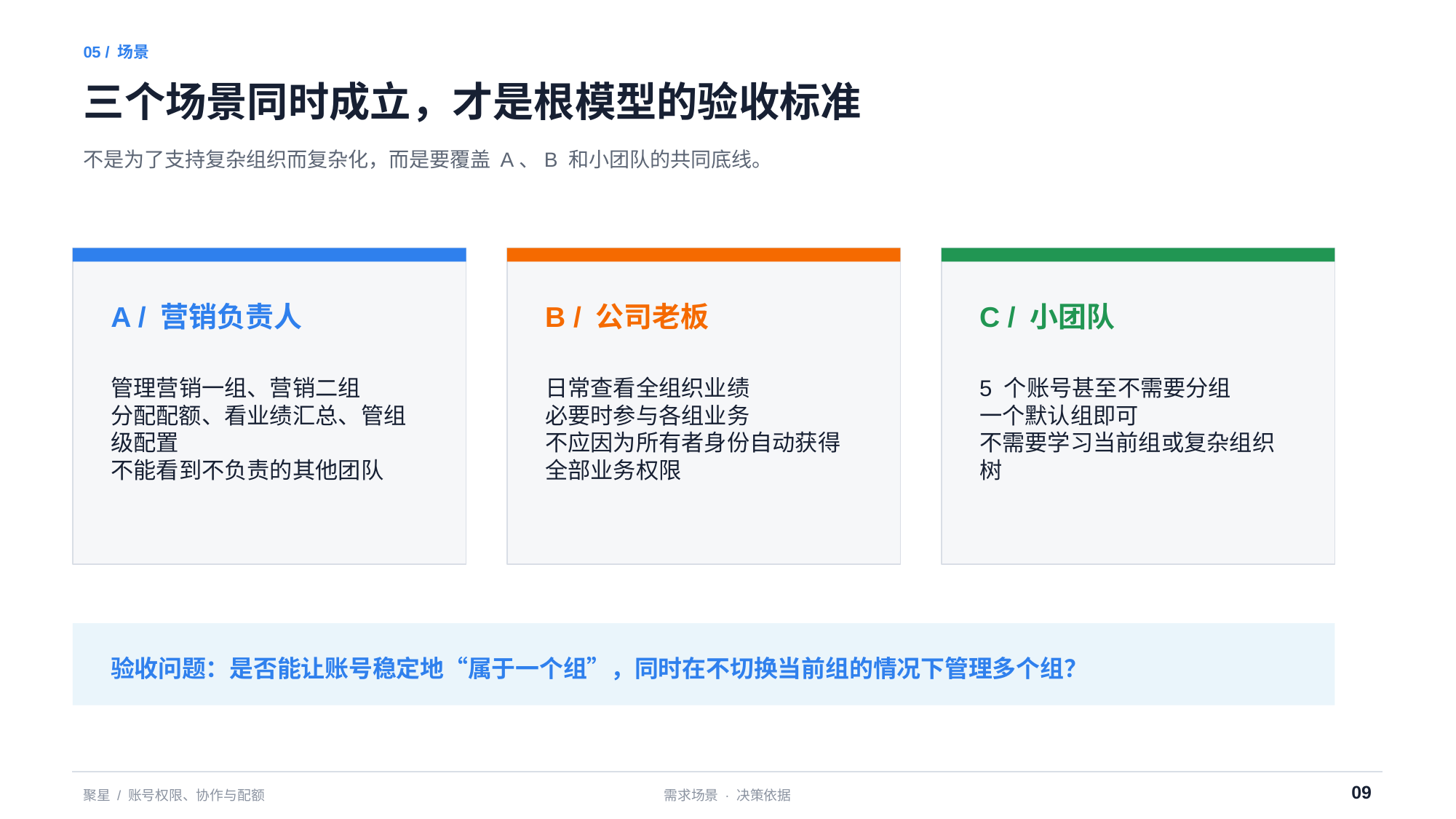

05 / 场景
三个场景同时成立，才是根模型的验收标准
不是为了支持复杂组织而复杂化，而是要覆盖 A、B 和小团队的共同底线。

A / 营销负责人
B / 公司老板
C / 小团队
管理营销一组、营销二组
分配配额、看业绩汇总、管组级配置
不能看到不负责的其他团队
日常查看全组织业绩
必要时参与各组业务
不应因为所有者身份自动获得全部业务权限
5 个账号甚至不需要分组
一个默认组即可
不需要学习当前组或复杂组织树

验收问题：是否能让账号稳定地“属于一个组”，同时在不切换当前组的情况下管理多个组？

09
聚星 / 账号权限、协作与配额
需求场景 · 决策依据